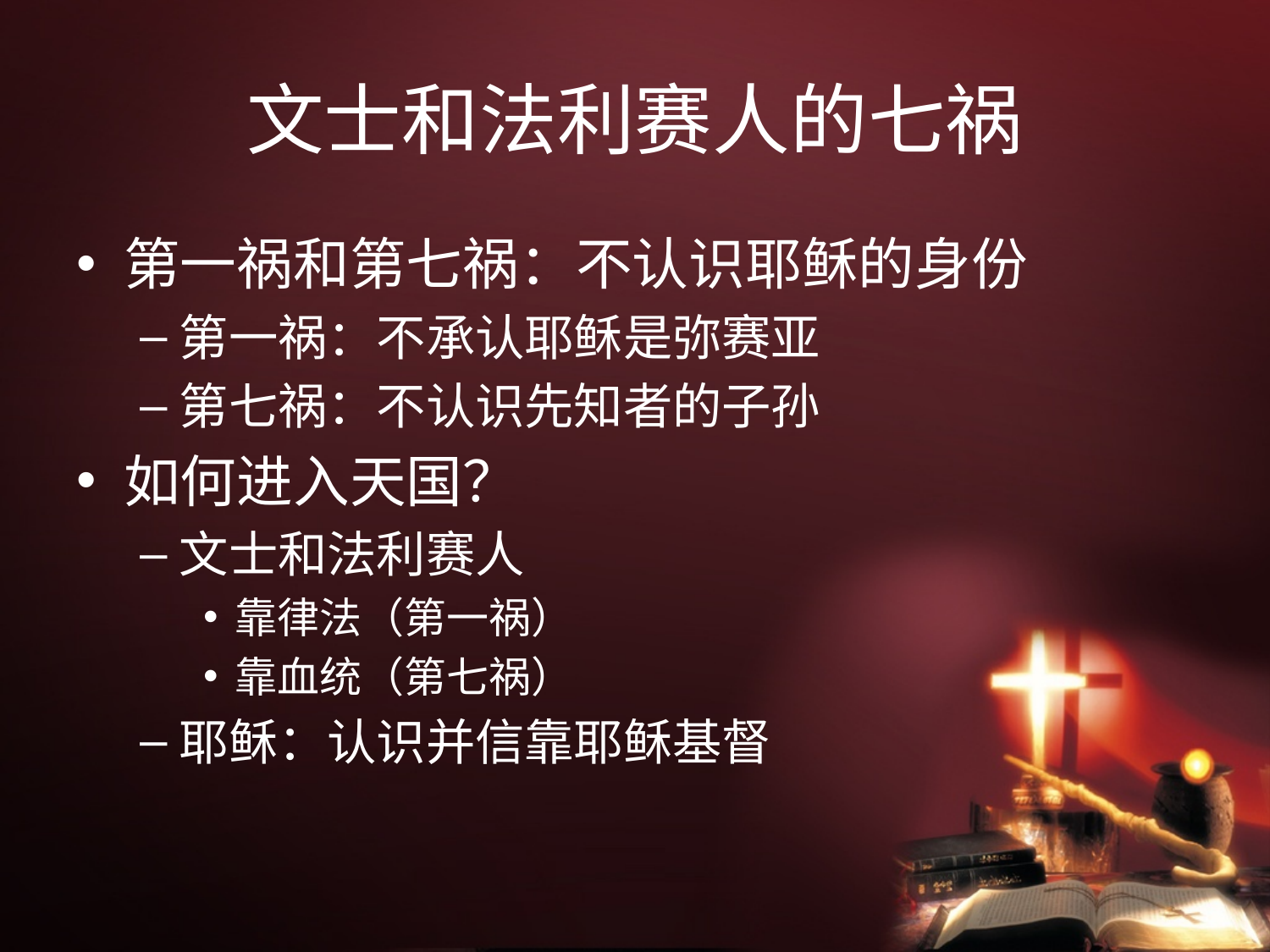

# 文士和法利赛人的七祸
第一祸和第七祸：不认识耶稣的身份
第一祸：不承认耶稣是弥赛亚
第七祸：不认识先知者的子孙
如何进入天国？
文士和法利赛人
靠律法（第一祸）
靠血统（第七祸）
耶稣：认识并信靠耶稣基督